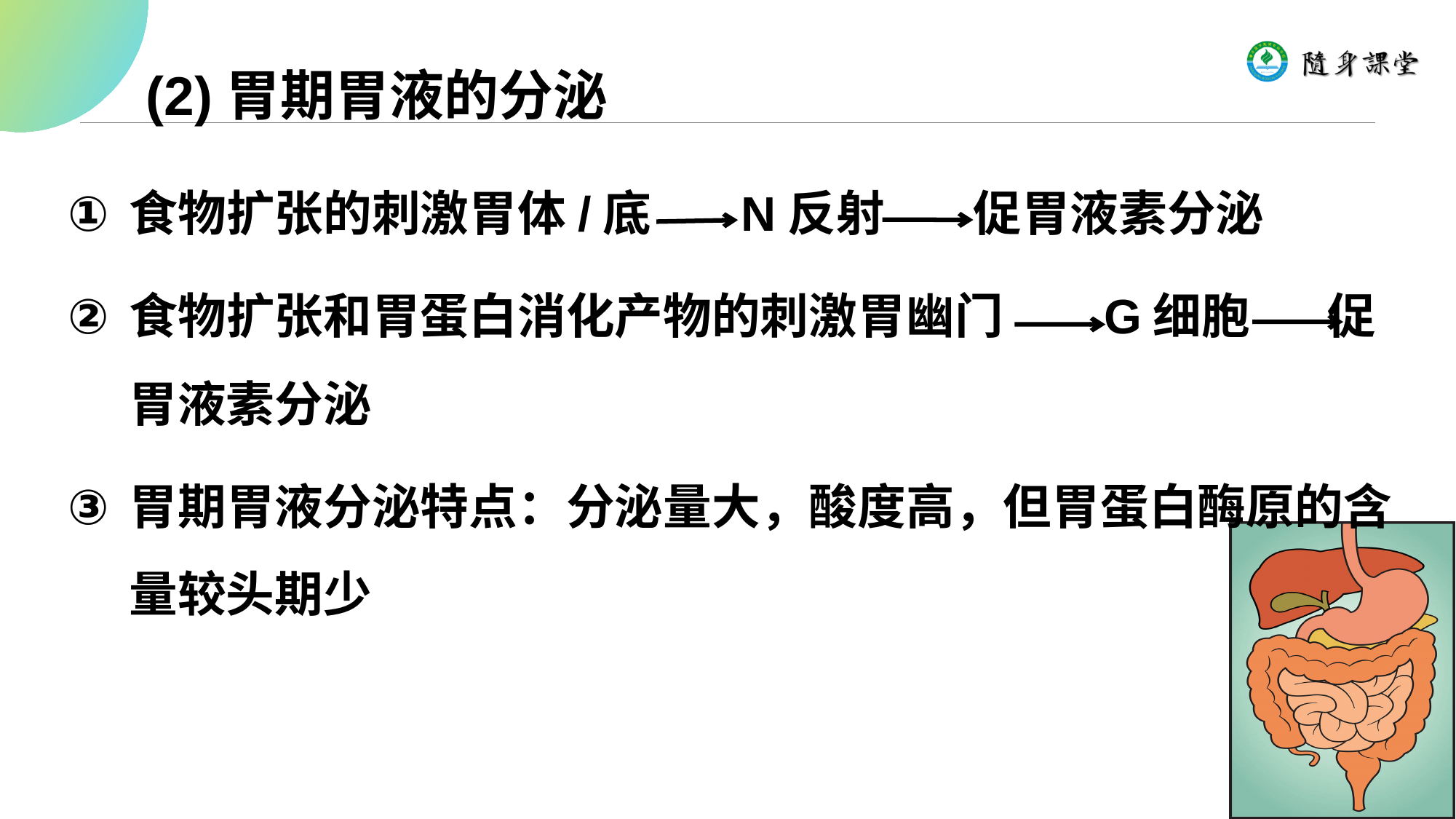

(2)胃期胃液的分泌
食物扩张的刺激胃体/底       N反射        促胃液素分泌
食物扩张和胃蛋白消化产物的刺激胃幽门        G细胞       促胃液素分泌
胃期胃液分泌特点：分泌量大，酸度高，但胃蛋白酶原的含量较头期少